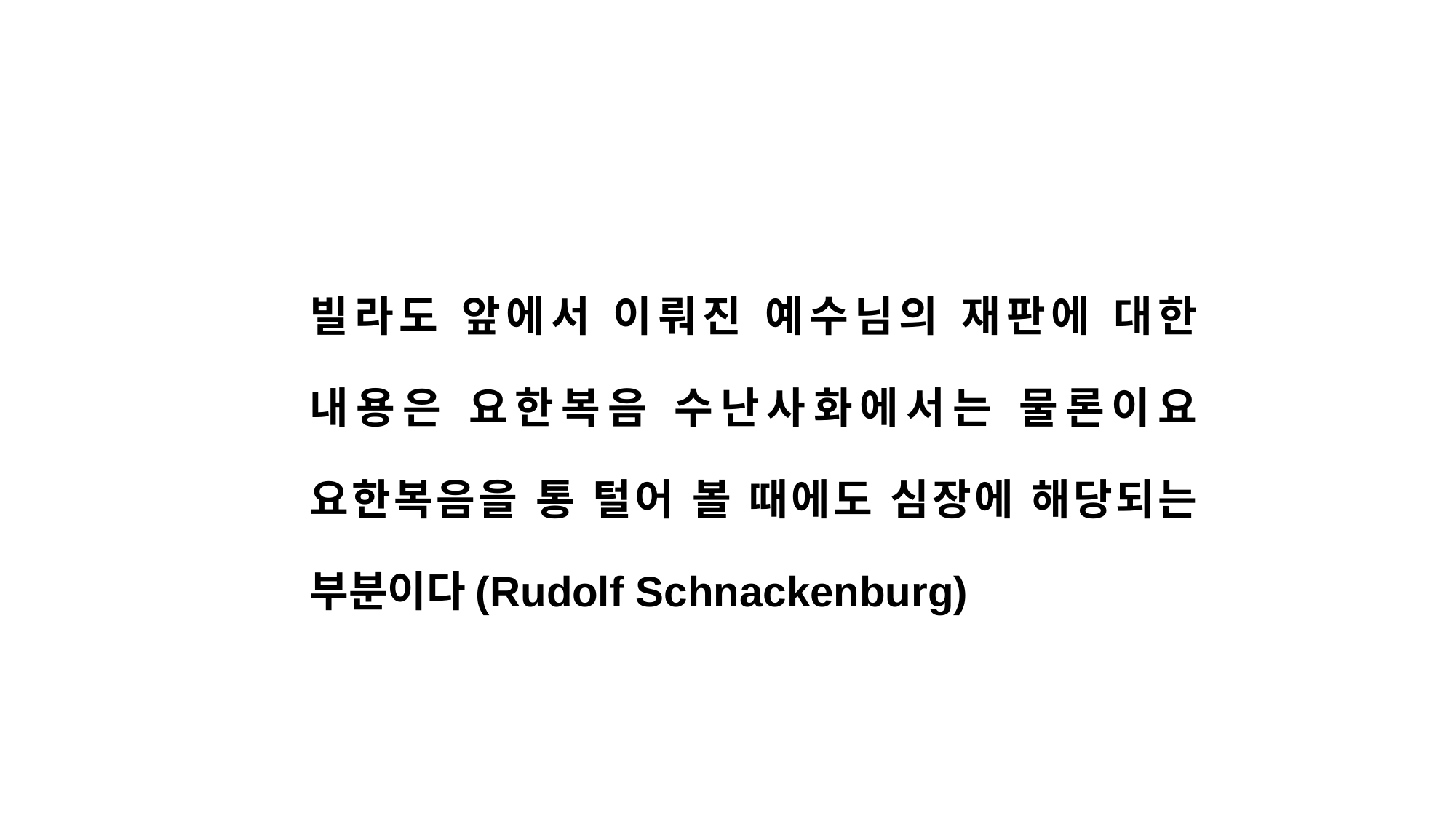

빌라도 앞에서 이뤄진 예수님의 재판에 대한 내용은 요한복음 수난사화에서는 물론이요 요한복음을 통 털어 볼 때에도 심장에 해당되는 부분이다(Rudolf Schnackenburg)